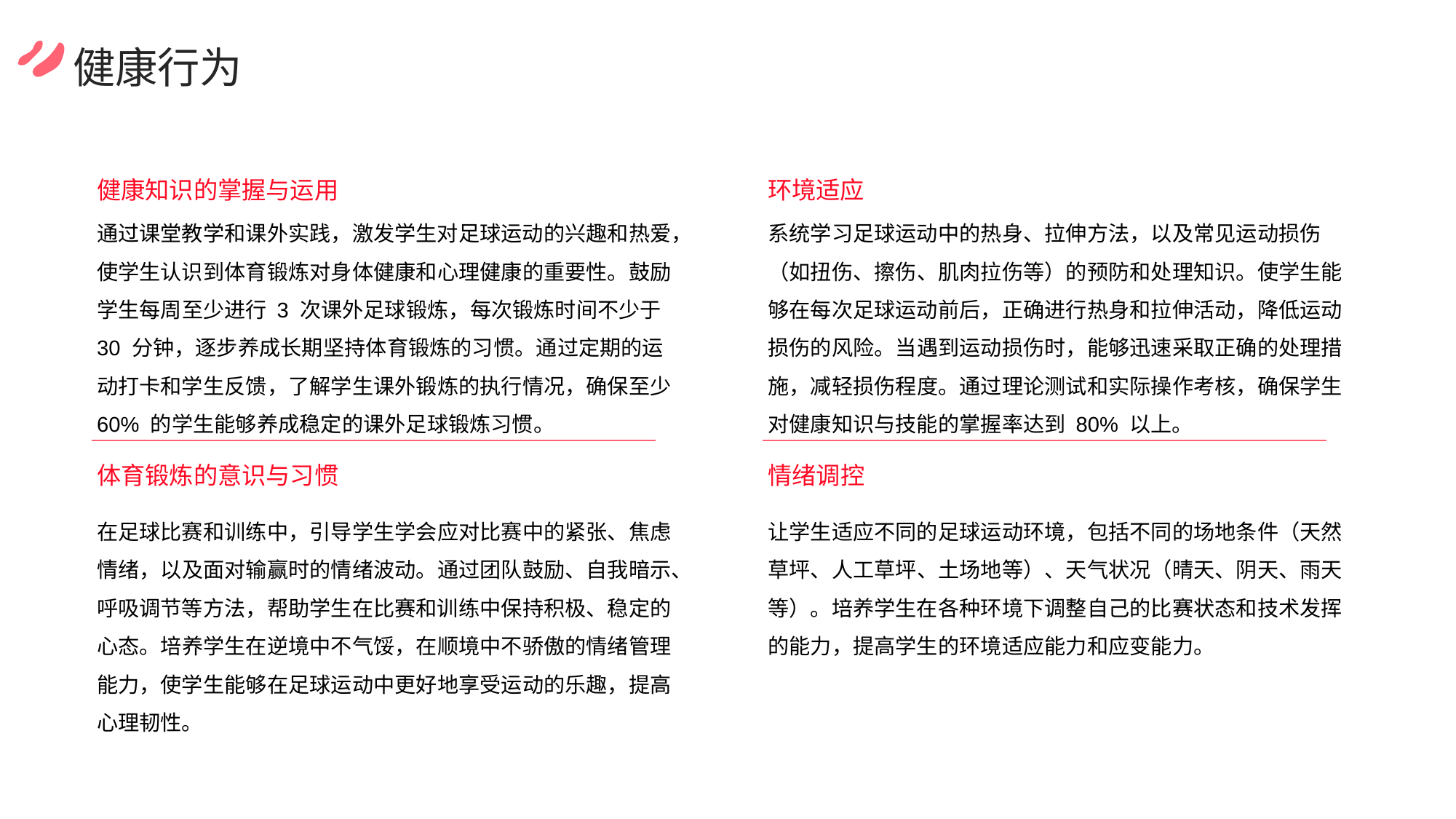

健康行为

健康知识的掌握与运用
环境适应
通过课堂教学和课外实践，激发学生对足球运动的兴趣和热爱，使学生认识到体育锻炼对身体健康和心理健康的重要性。鼓励学生每周至少进行 3 次课外足球锻炼，每次锻炼时间不少于 30 分钟，逐步养成长期坚持体育锻炼的习惯。通过定期的运动打卡和学生反馈，了解学生课外锻炼的执行情况，确保至少 60% 的学生能够养成稳定的课外足球锻炼习惯。
系统学习足球运动中的热身、拉伸方法，以及常见运动损伤（如扭伤、擦伤、肌肉拉伤等）的预防和处理知识。使学生能够在每次足球运动前后，正确进行热身和拉伸活动，降低运动损伤的风险。当遇到运动损伤时，能够迅速采取正确的处理措施，减轻损伤程度。通过理论测试和实际操作考核，确保学生对健康知识与技能的掌握率达到 80% 以上。

体育锻炼的意识与习惯
情绪调控
在足球比赛和训练中，引导学生学会应对比赛中的紧张、焦虑情绪，以及面对输赢时的情绪波动。通过团队鼓励、自我暗示、呼吸调节等方法，帮助学生在比赛和训练中保持积极、稳定的心态。培养学生在逆境中不气馁，在顺境中不骄傲的情绪管理能力，使学生能够在足球运动中更好地享受运动的乐趣，提高心理韧性。
让学生适应不同的足球运动环境，包括不同的场地条件（天然草坪、人工草坪、土场地等）、天气状况（晴天、阴天、雨天等）。培养学生在各种环境下调整自己的比赛状态和技术发挥的能力，提高学生的环境适应能力和应变能力。